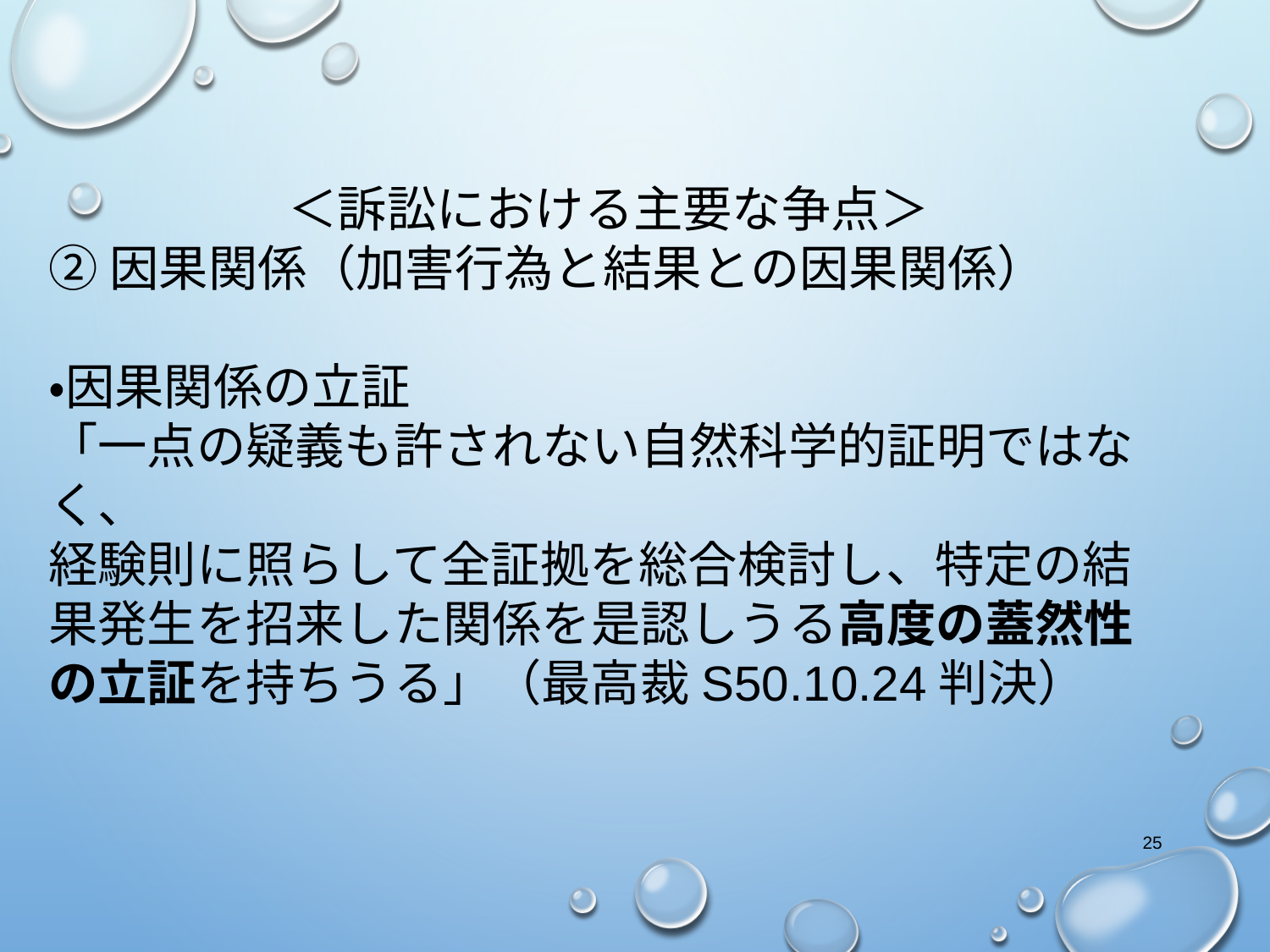

＜訴訟における主要な争点＞
②因果関係（加害行為と結果との因果関係）

・因果関係の立証
「一点の疑義も許されない自然科学的証明ではなく、
経験則に照らして全証拠を総合検討し、特定の結果発生を招来した関係を是認しうる高度の蓋然性の立証を持ちうる」（最高裁S50.10.24判決）

25